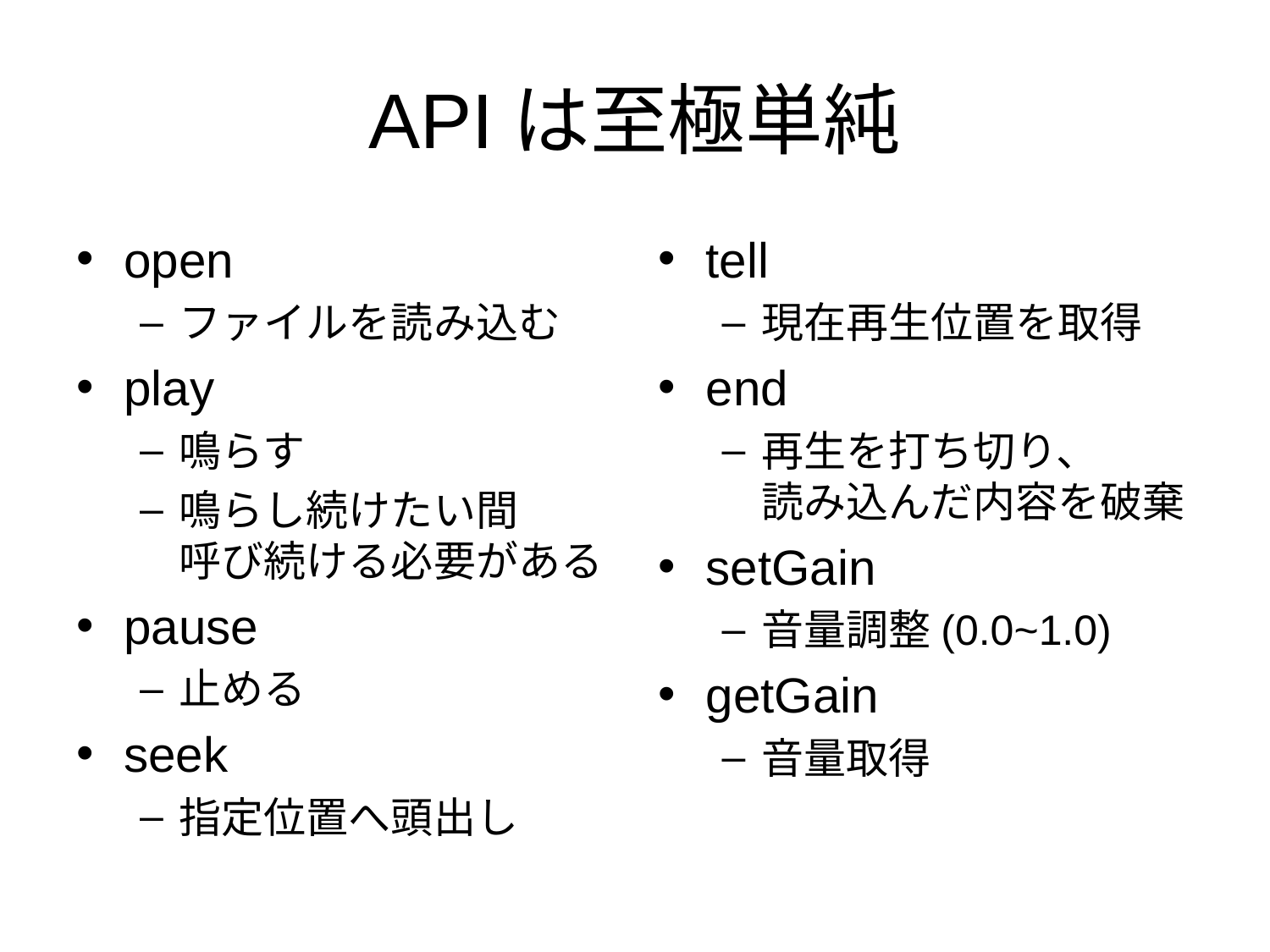

# APIは至極単純
open
ファイルを読み込む
play
鳴らす
鳴らし続けたい間
呼び続ける必要がある
pause
止める
seek
指定位置へ頭出し

tell
現在再生位置を取得
end
再生を打ち切り、
読み込んだ内容を破棄
setGain
音量調整(0.0~1.0)
getGain
音量取得